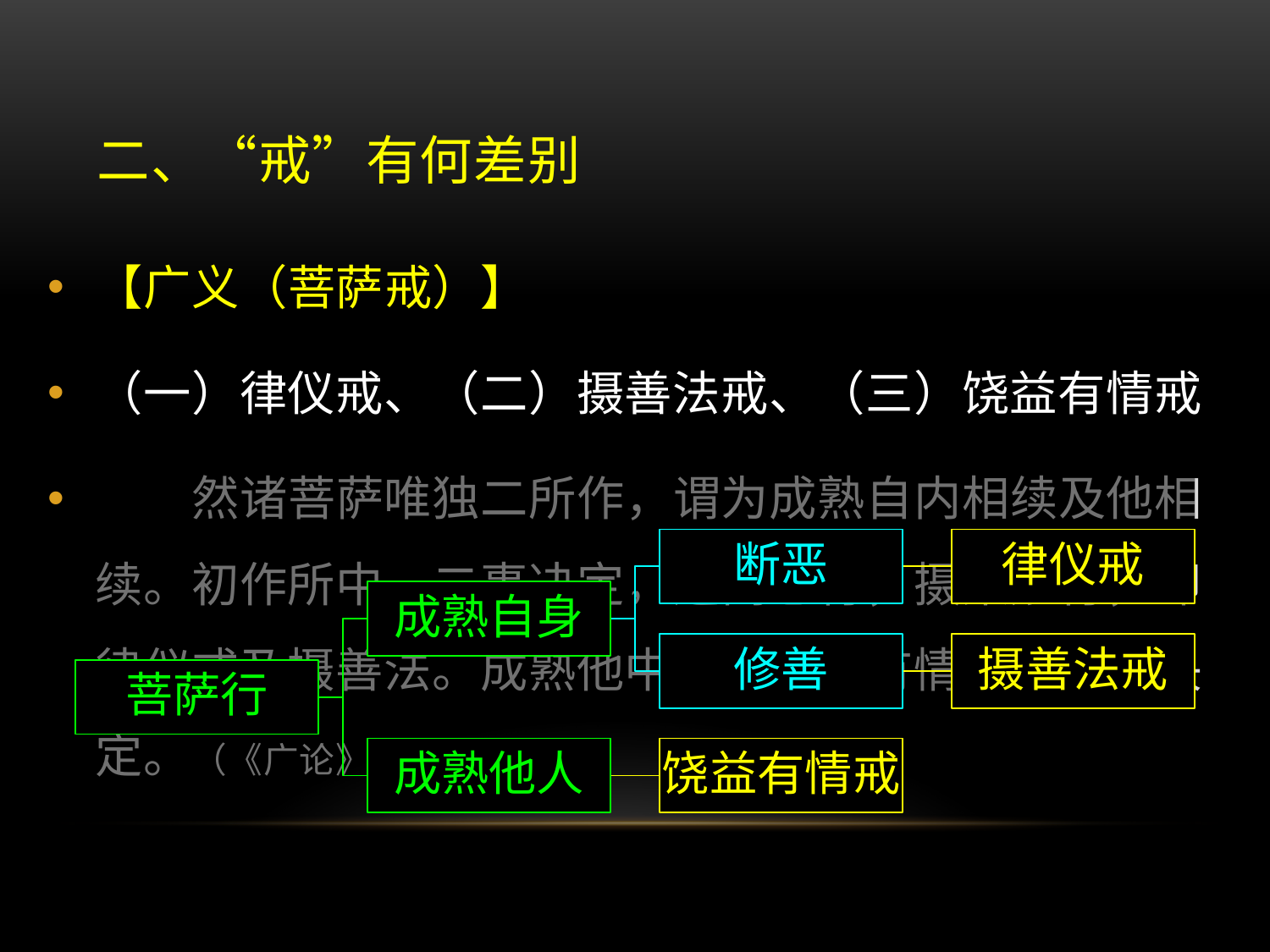

# 二、“戒”有何差别
【广义（菩萨戒）】
（一）律仪戒、（二）摄善法戒、（三）饶益有情戒
　　然诸菩萨唯独二所作，谓为成熟自内相续及他相续。初作所中，二事决定，远离恶行，摄集妙行，即律仪戒及摄善法。成熟他中，须饶益有情戒，故三决定。（《广论》）
菩萨行
成熟自身
断恶
律仪戒
修善
摄善法戒
成熟他人
饶益有情戒